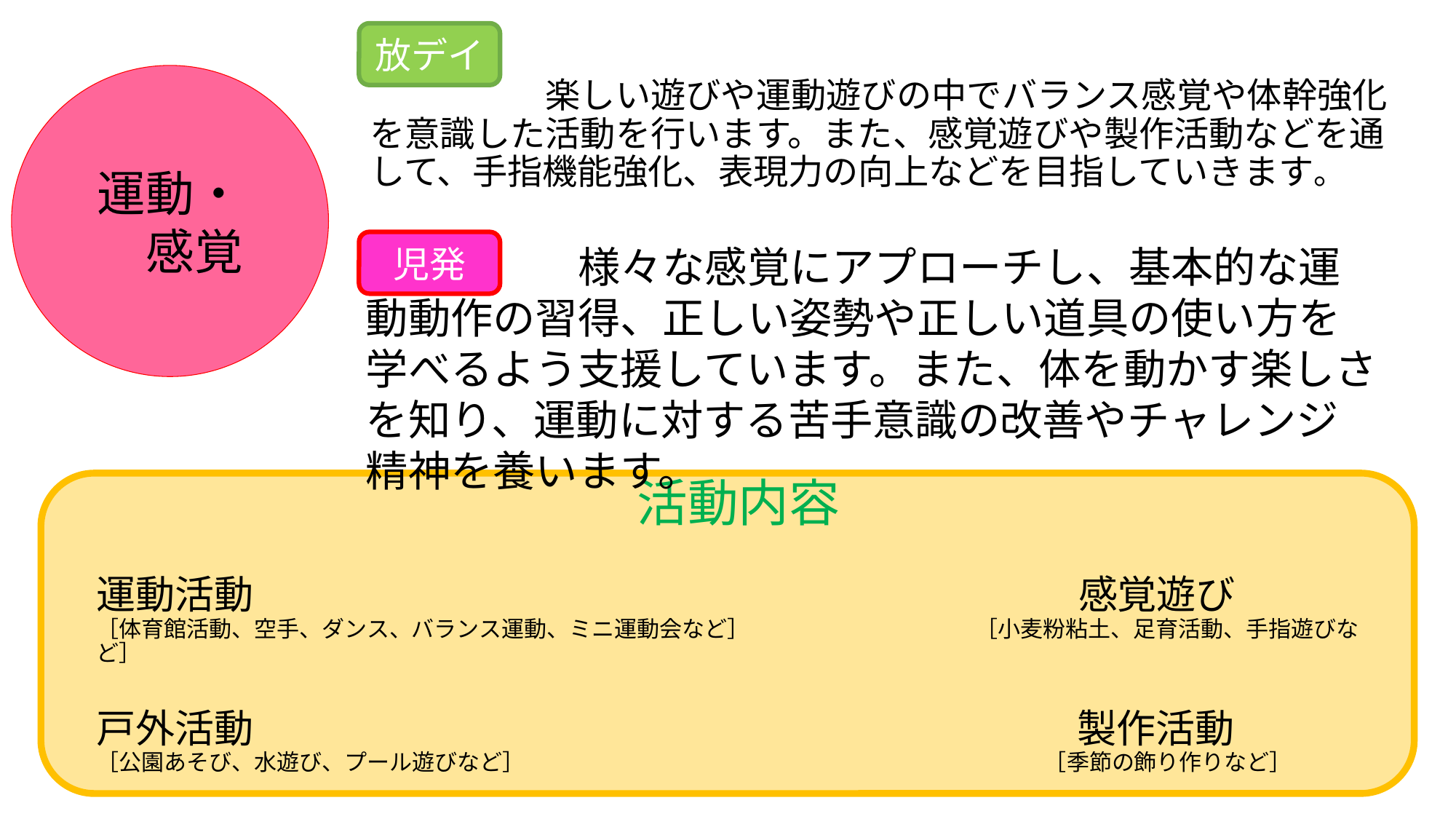

放デイ
# 楽しい遊びや運動遊びの中でバランス感覚や体幹強化を意識した活動を行います。また、感覚遊びや製作活動などを通して、手指機能強化、表現力の向上などを目指していきます。
運動・
　感覚
児発
　　　　　様々な感覚にアプローチし、基本的な運動動作の習得、正しい姿勢や正しい道具の使い方を学べるよう支援しています。また、体を動かす楽しさを知り、運動に対する苦手意識の改善やチャレンジ精神を養います。

活動内容

運動活動　　　　　　　　　　　　　　　　　　　　　感覚遊び
［体育館活動、空手、ダンス、バランス運動、ミニ運動会など］　　　　　　　　　　［小麦粉粘土、足育活動、手指遊びなど］

戸外活動　　　　　　　　　　　　　　　　　　　　　　　　　 製作活動
［公園あそび、水遊び、プール遊びなど］　　　　　　　　　　　　　　　　　　　　　　　［季節の飾り作りなど］